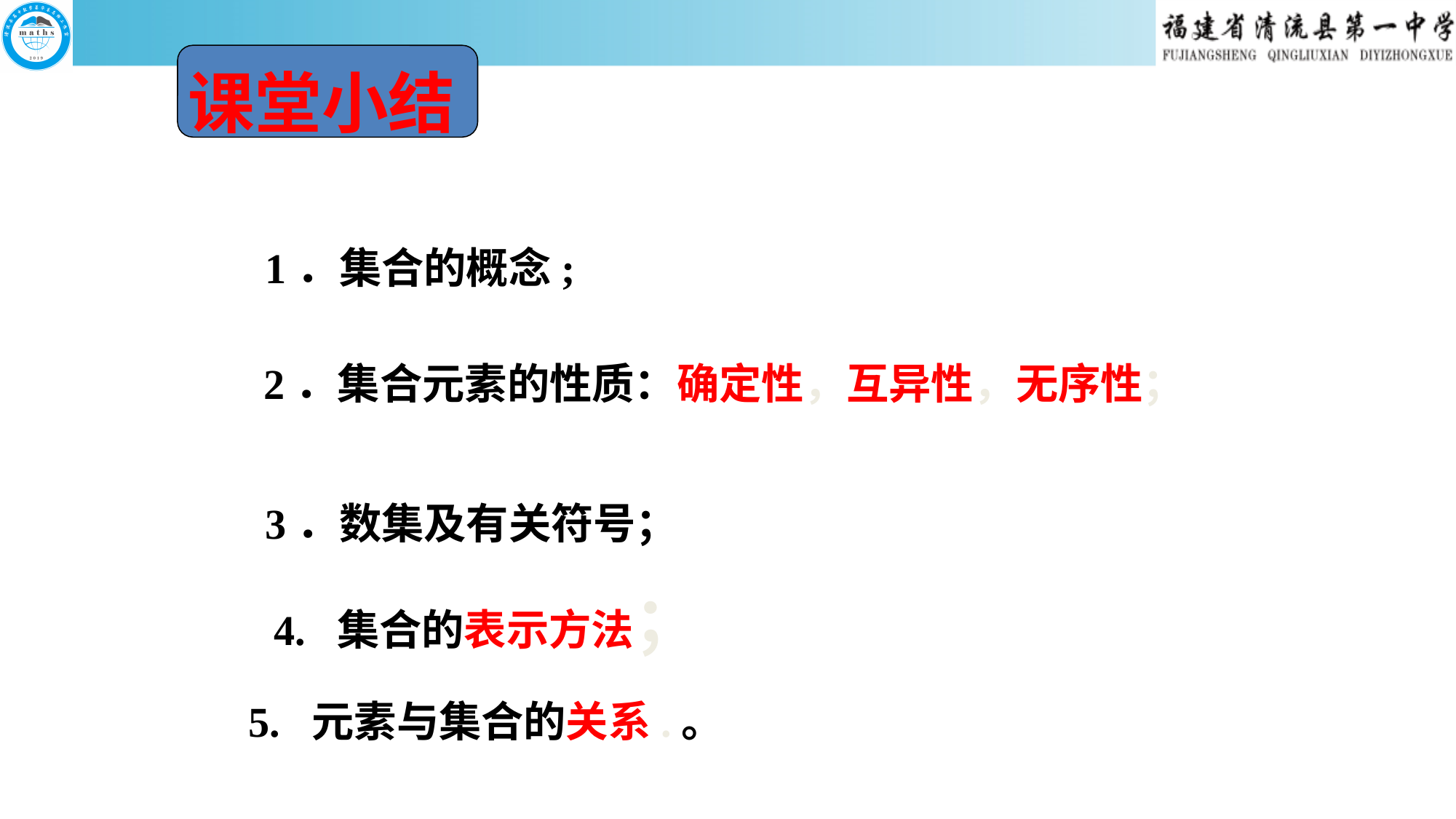

课堂小结

1．集合的概念;
 2．集合元素的性质：确定性，互异性，无序性；
3．数集及有关符号；
4.  集合的表示方法；
5.  元素与集合的关系.。